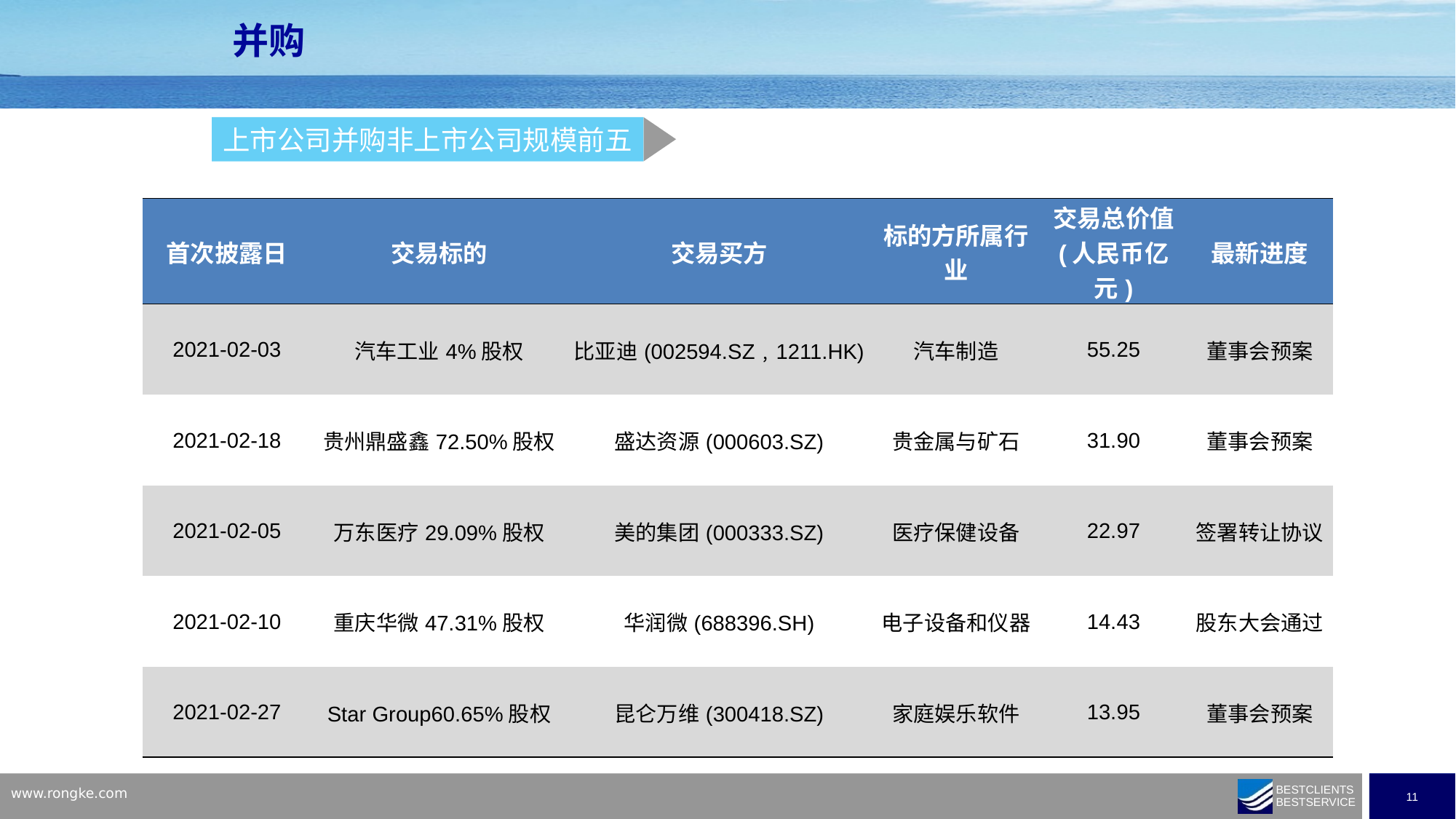

并购
上市公司并购非上市公司规模前五

| 首次披露日 | 交易标的 | 交易买方 | 标的方所属行业 | 交易总价值 (人民币亿元) | 最新进度 |
| --- | --- | --- | --- | --- | --- |
| 2021-02-03 | 汽车工业4%股权 | 比亚迪(002594.SZ﹐1211.HK) | 汽车制造 | 55.25 | 董事会预案 |
| 2021-02-18 | 贵州鼎盛鑫72.50%股权 | 盛达资源(000603.SZ) | 贵金属与矿石 | 31.90 | 董事会预案 |
| 2021-02-05 | 万东医疗29.09%股权 | 美的集团(000333.SZ) | 医疗保健设备 | 22.97 | 签署转让协议 |
| 2021-02-10 | 重庆华微47.31%股权 | 华润微(688396.SH) | 电子设备和仪器 | 14.43 | 股东大会通过 |
| 2021-02-27 | Star Group60.65%股权 | 昆仑万维(300418.SZ) | 家庭娱乐软件 | 13.95 | 董事会预案 |